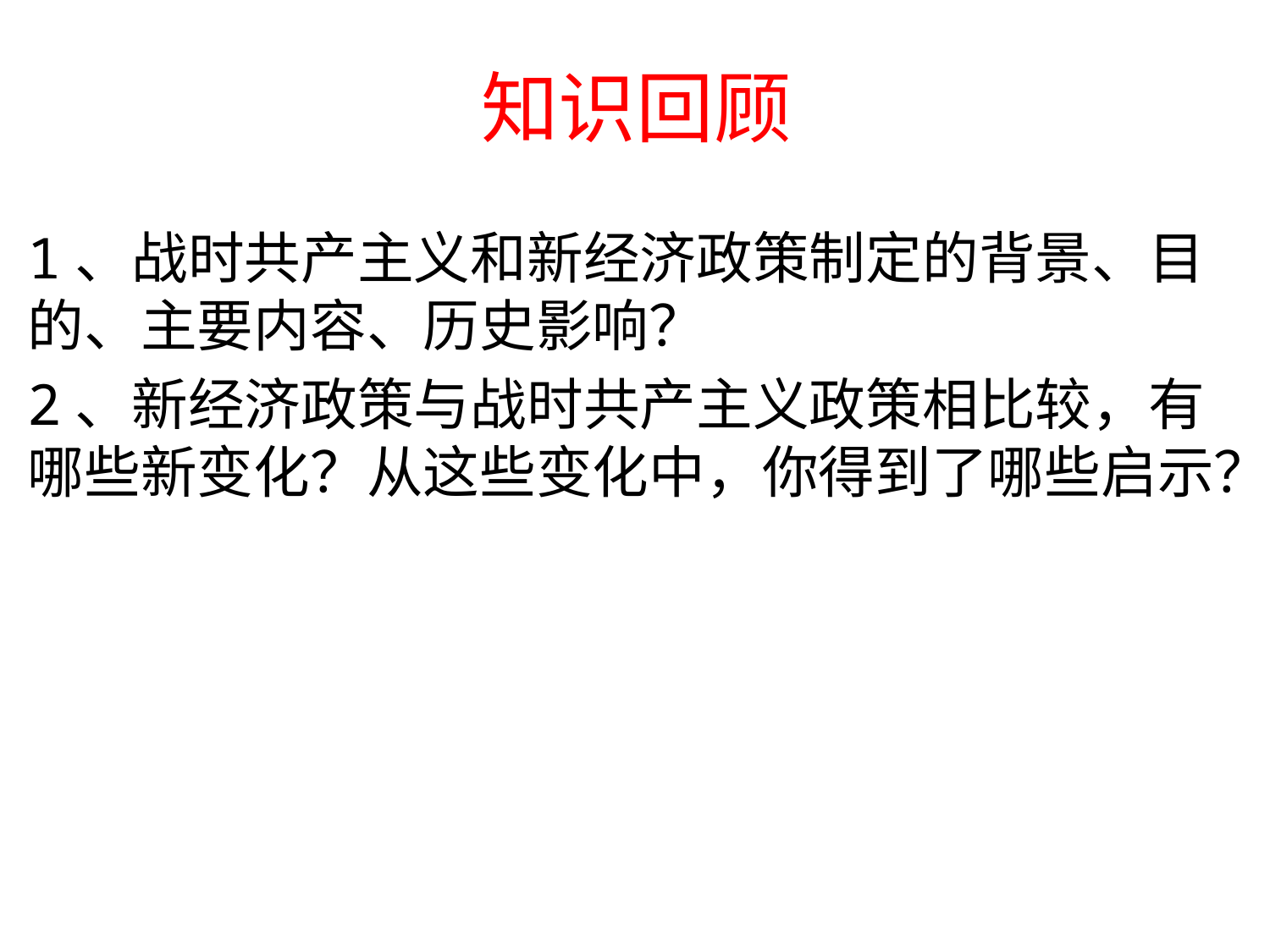

# 知识回顾
1、战时共产主义和新经济政策制定的背景、目的、主要内容、历史影响？
2、新经济政策与战时共产主义政策相比较，有哪些新变化？从这些变化中，你得到了哪些启示？